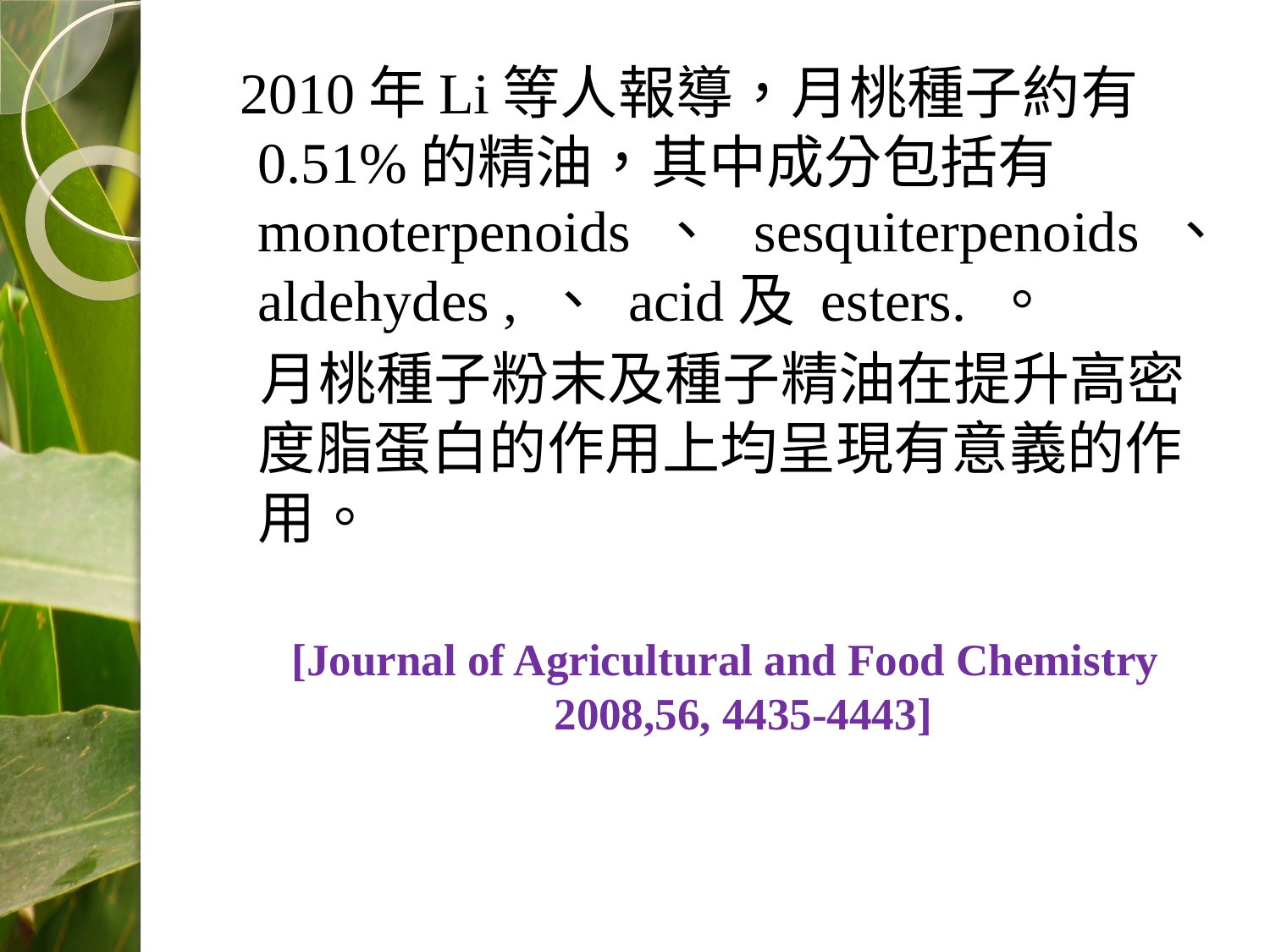

2010年Li等人報導，月桃種子約有0.51%的精油，其中成分包括有monoterpenoids 、  sesquiterpenoids 、 aldehydes , 、 acid及 esters. 。
  月桃種子粉末及種子精油在提升高密度脂蛋白的作用上均呈現有意義的作用。

[Journal of Agricultural and Food Chemistry 2008,56, 4435-4443]